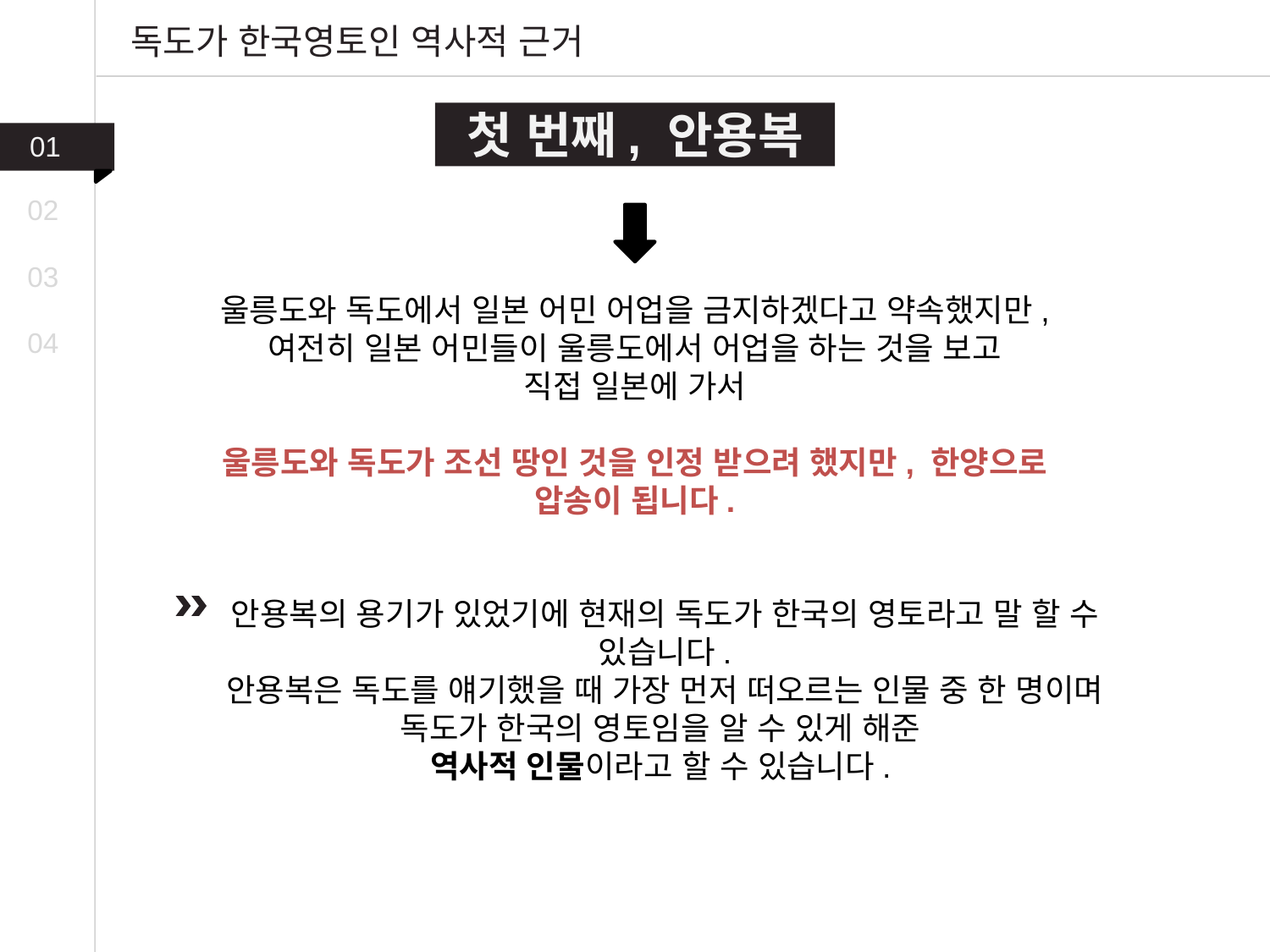

독도가 한국영토인 역사적 근거
첫 번째, 안용복

01

02

03
울릉도와 독도에서 일본 어민 어업을 금지하겠다고 약속했지만,
여전히 일본 어민들이 울릉도에서 어업을 하는 것을 보고
직접 일본에 가서

울릉도와 독도가 조선 땅인 것을 인정 받으려 했지만, 한양으로 압송이 됩니다.

04
안용복의 용기가 있었기에 현재의 독도가 한국의 영토라고 말 할 수 있습니다.
안용복은 독도를 얘기했을 때 가장 먼저 떠오르는 인물 중 한 명이며 독도가 한국의 영토임을 알 수 있게 해준
역사적 인물이라고 할 수 있습니다.